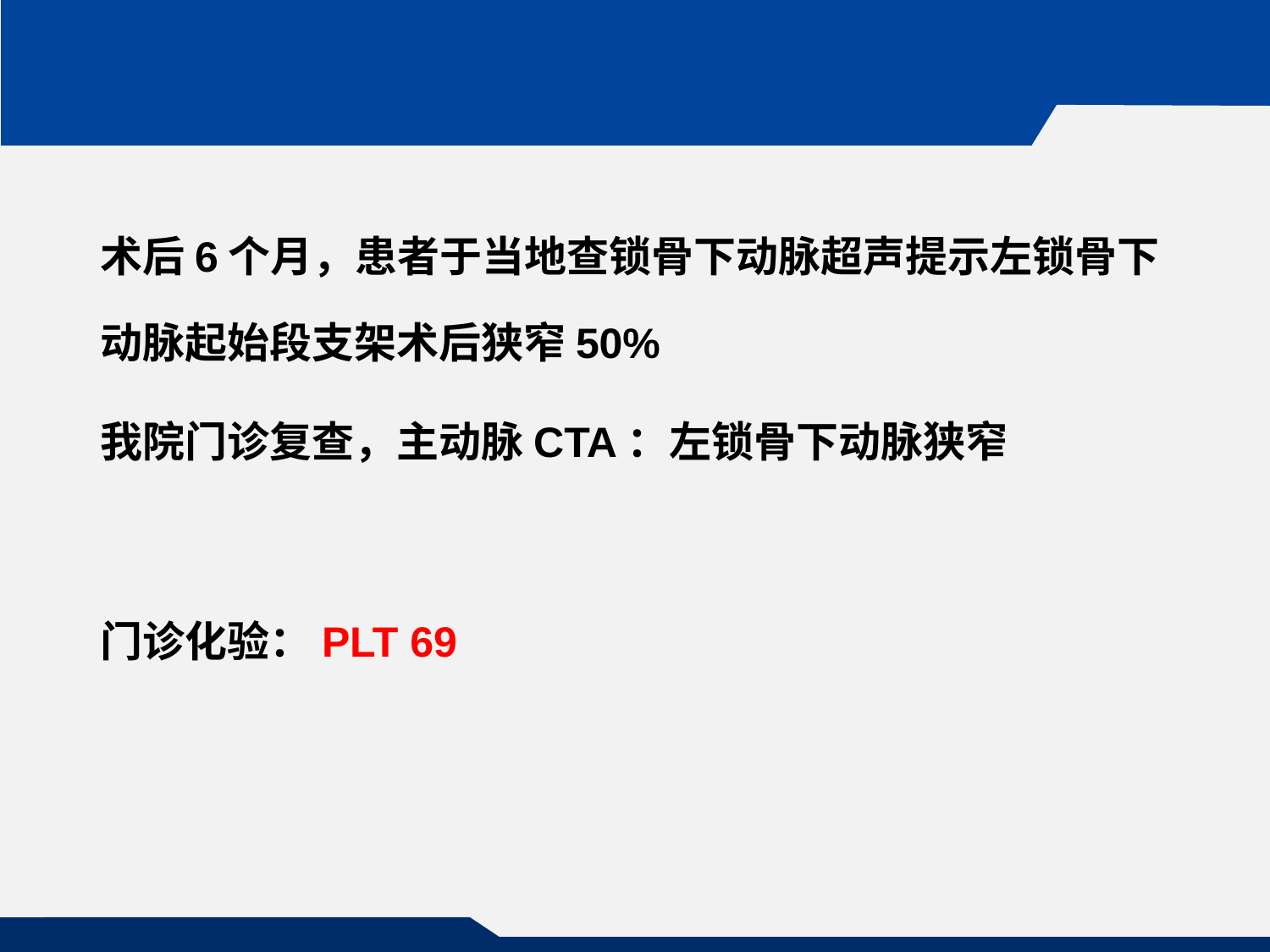

#
术后6个月，患者于当地查锁骨下动脉超声提示左锁骨下动脉起始段支架术后狭窄50%
我院门诊复查，主动脉CTA：左锁骨下动脉狭窄

门诊化验：PLT 69